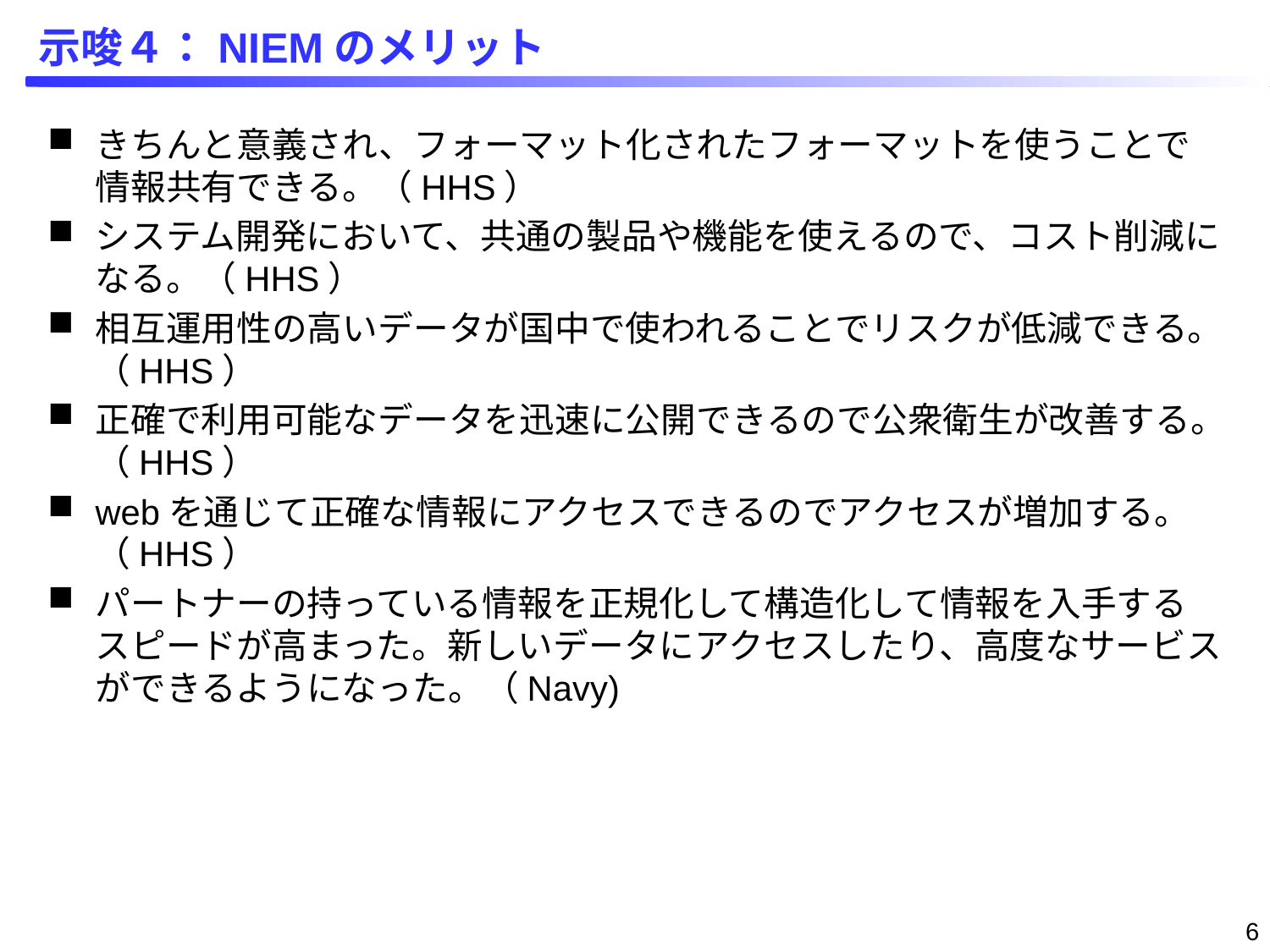

# 示唆４：NIEMのメリット
きちんと意義され、フォーマット化されたフォーマットを使うことで情報共有できる。（HHS）
システム開発において、共通の製品や機能を使えるので、コスト削減になる。（HHS）
相互運用性の高いデータが国中で使われることでリスクが低減できる。（HHS）
正確で利用可能なデータを迅速に公開できるので公衆衛生が改善する。（HHS）
webを通じて正確な情報にアクセスできるのでアクセスが増加する。（HHS）
パートナーの持っている情報を正規化して構造化して情報を入手するスピードが高まった。新しいデータにアクセスしたり、高度なサービスができるようになった。（Navy)

6